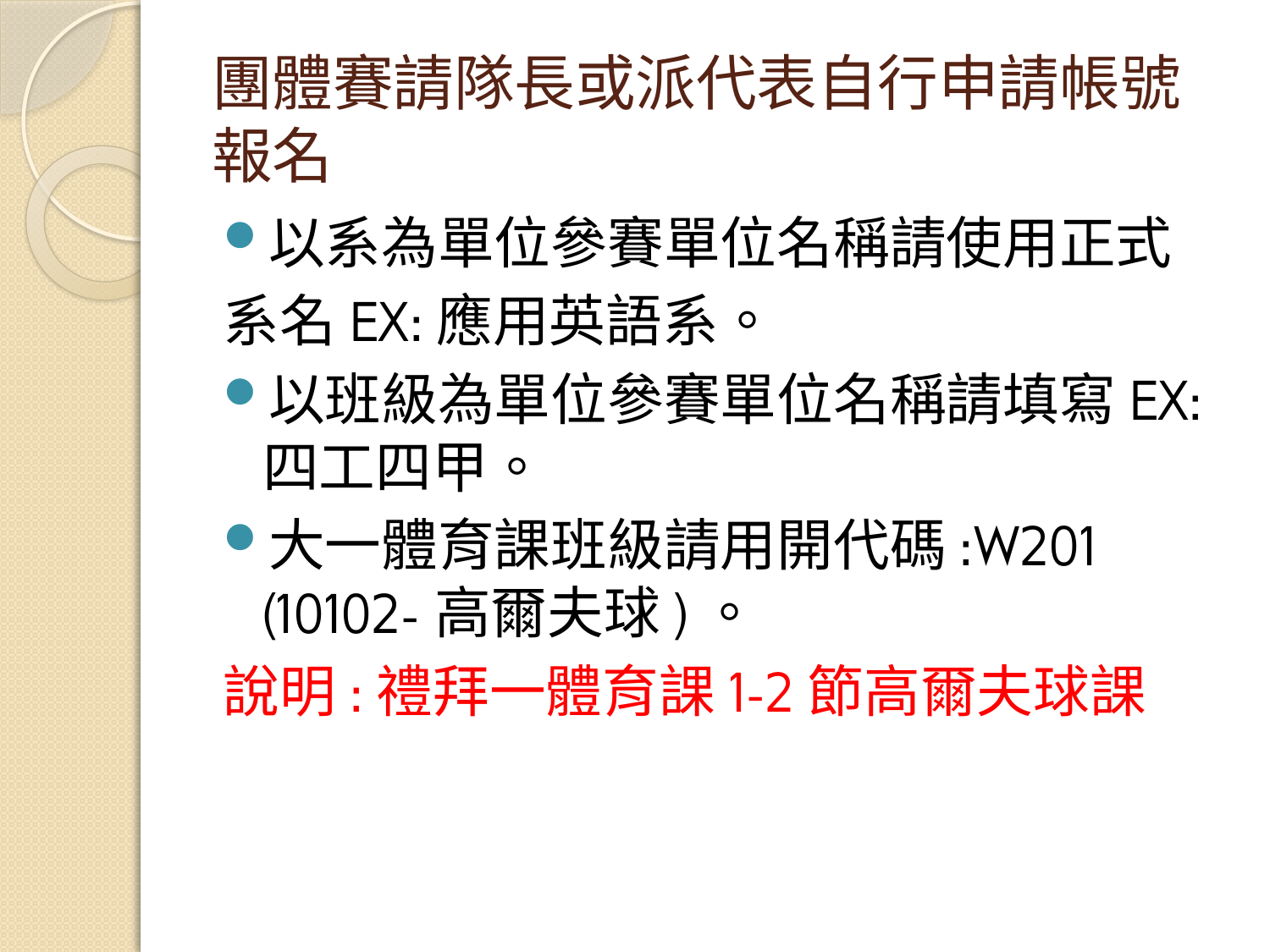

# 團體賽請隊長或派代表自行申請帳號報名
以系為單位參賽單位名稱請使用正式
系名EX:應用英語系。
以班級為單位參賽單位名稱請填寫EX:四工四甲。
大一體育課班級請用開代碼:W201 (10102-高爾夫球)。
說明:禮拜一體育課1-2節高爾夫球課